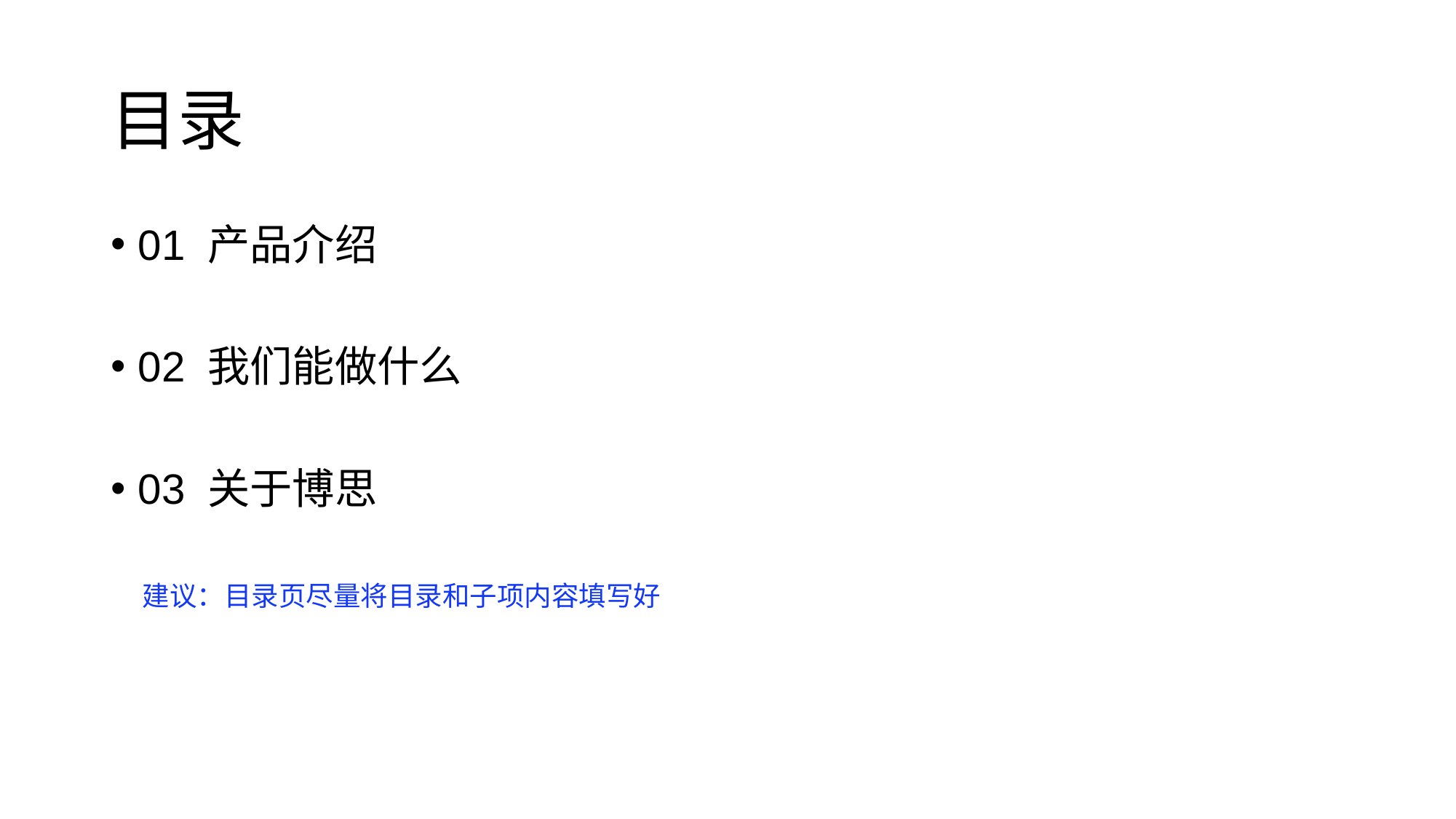

# 目录
01 产品介绍

02 我们能做什么

03 关于博思
建议：目录页尽量将目录和子项内容填写好